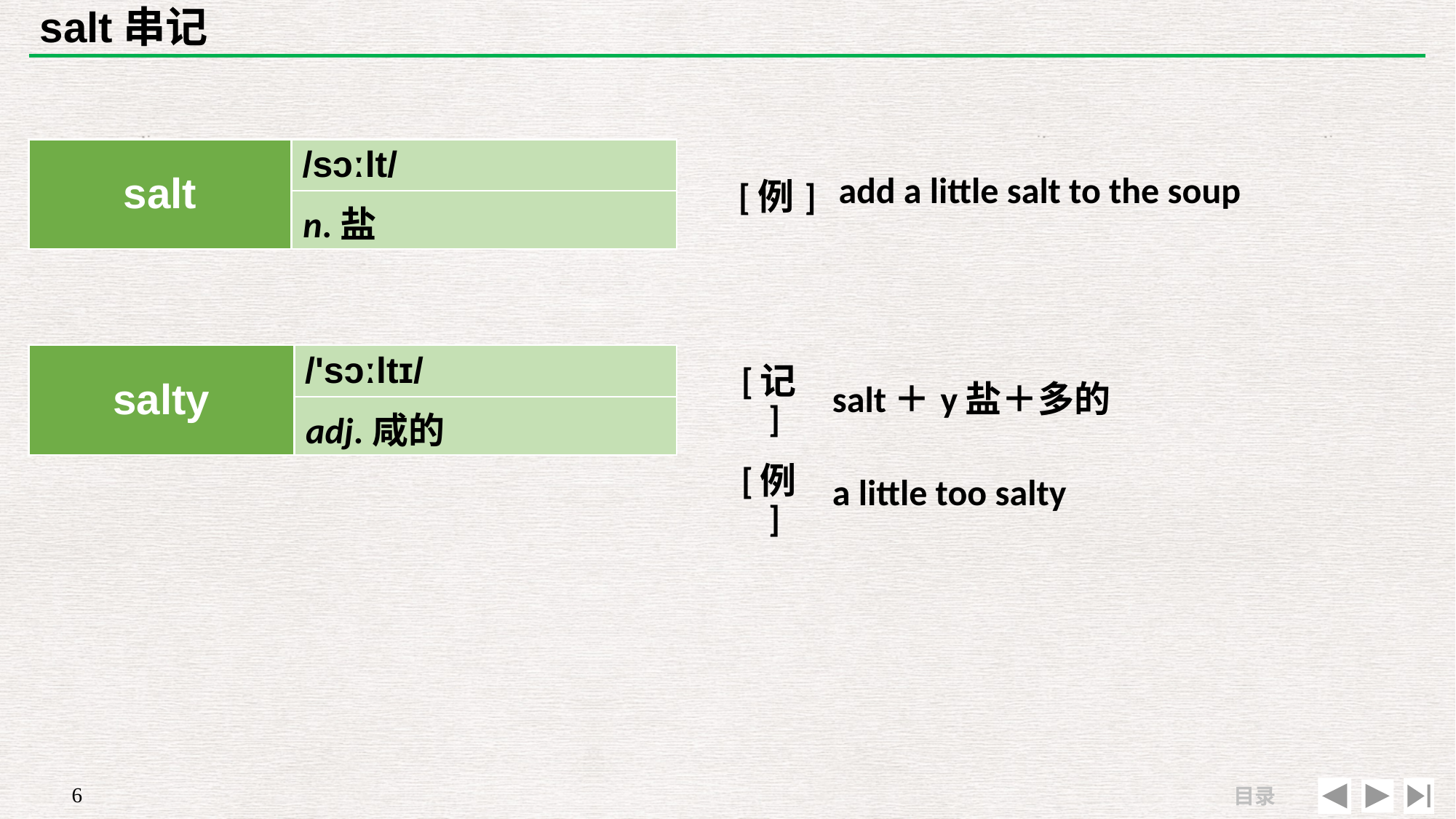

# salt串记

|  |  |
| --- | --- |
| [例] | add a little salt to the soup |
| salt | /sɔːlt/ |
| --- | --- |
|  |  |
n.盐
| salty | /'sɔːltɪ/ |
| --- | --- |
|  |  |
| [记] | salt＋y盐＋多的 |
| --- | --- |
| [例] | a little too salty |
adj.咸的